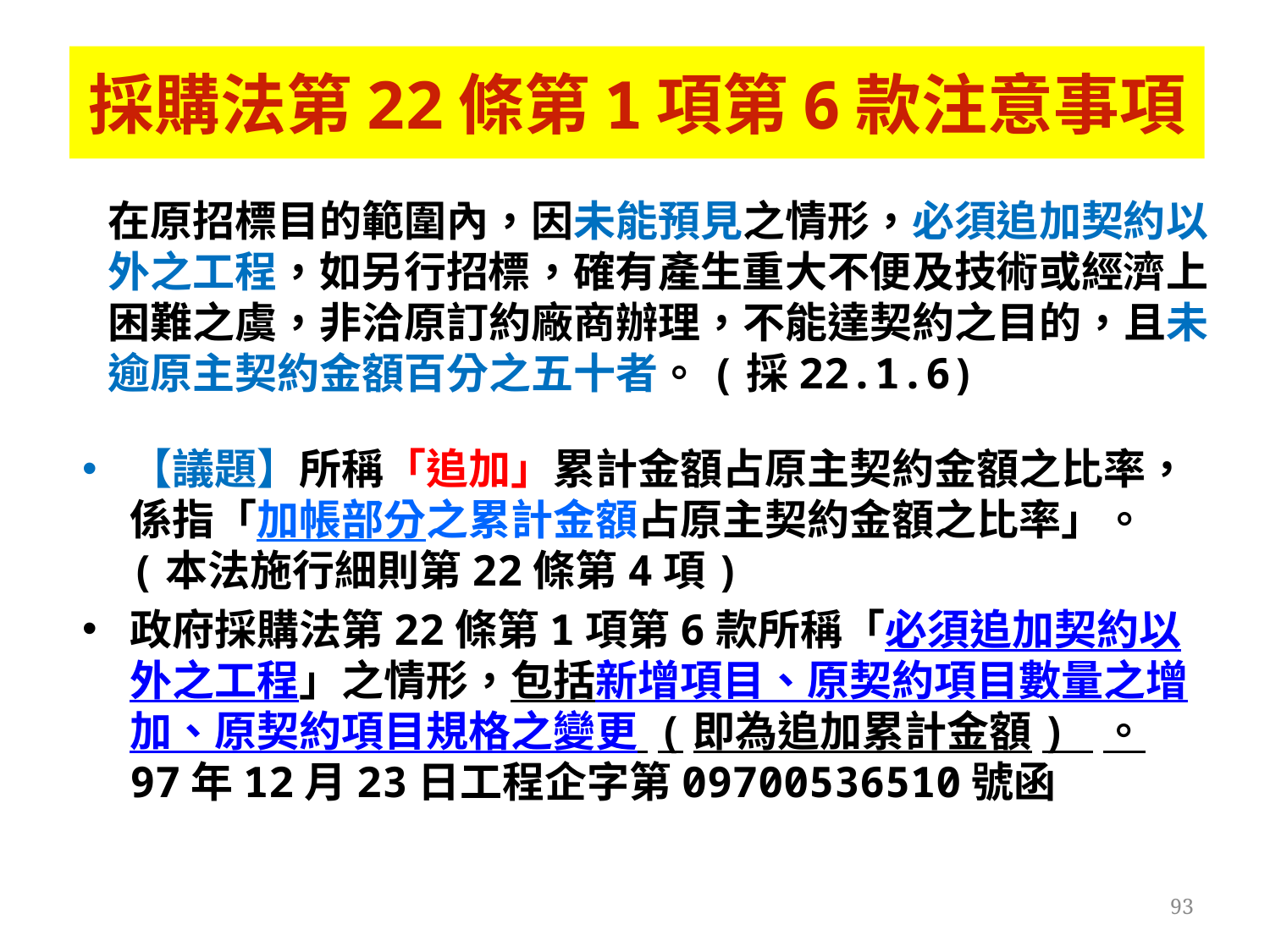

# 採購法第22條第1項第6款注意事項
在原招標目的範圍內，因未能預見之情形，必須追加契約以外之工程，如另行招標，確有產生重大不便及技術或經濟上困難之虞，非洽原訂約廠商辦理，不能達契約之目的，且未逾原主契約金額百分之五十者。(採22.1.6)
【議題】所稱「追加」累計金額占原主契約金額之比率，係指「加帳部分之累計金額占原主契約金額之比率」。(本法施行細則第22條第4項)
政府採購法第22條第1項第6款所稱「必須追加契約以外之工程」之情形，包括新增項目、原契約項目數量之增加、原契約項目規格之變更 (即為追加累計金額) 。 97年12月23日工程企字第09700536510號函
93